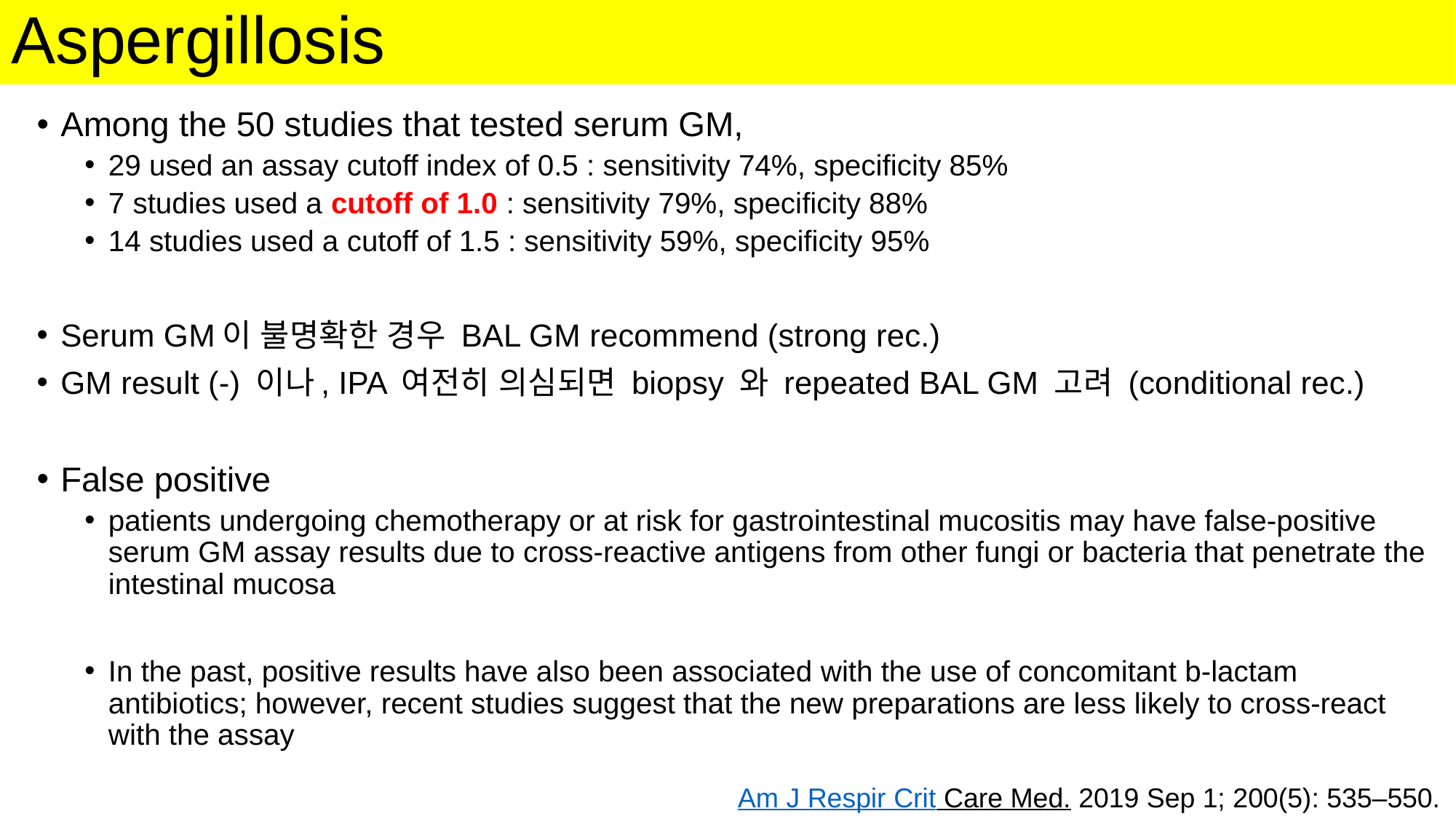

Aspergillosis
Among the 50 studies that tested serum GM,
29 used an assay cutoff index of 0.5 : sensitivity 74%, specificity 85%
7 studies used a cutoff of 1.0 : sensitivity 79%, specificity 88%
14 studies used a cutoff of 1.5 : sensitivity 59%, specificity 95%

Serum GM이 불명확한 경우 BAL GM recommend (strong rec.)
GM result (-) 이나, IPA 여전히 의심되면 biopsy 와 repeated BAL GM 고려 (conditional rec.)

False positive
patients undergoing chemotherapy or at risk for gastrointestinal mucositis may have false-positive serum GM assay results due to cross-reactive antigens from other fungi or bacteria that penetrate the intestinal mucosa

In the past, positive results have also been associated with the use of concomitant b-lactam antibiotics; however, recent studies suggest that the new preparations are less likely to cross-react with the assay

Am J Respir Crit Care Med. 2019 Sep 1; 200(5): 535–550.